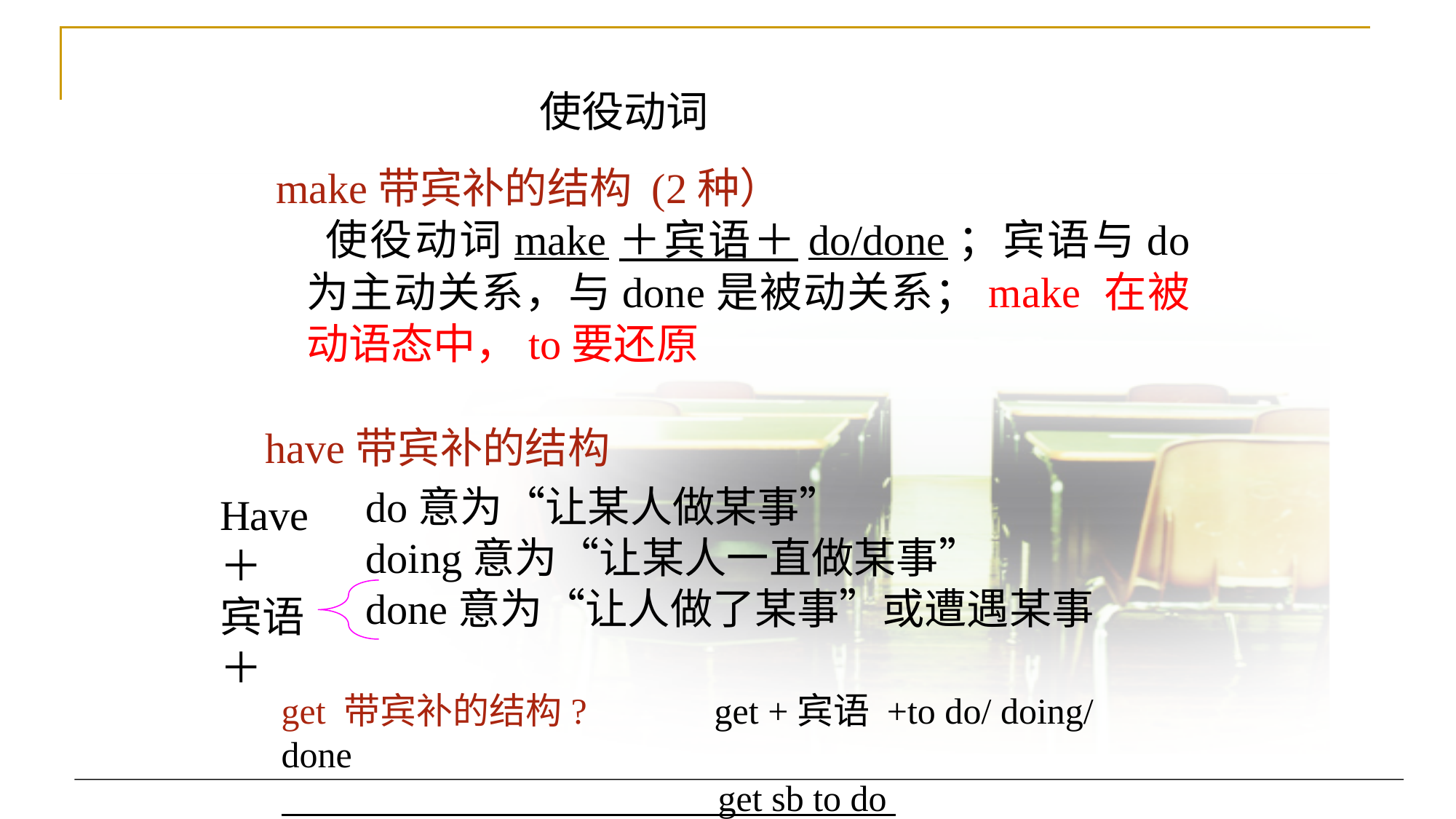

使役动词
 make带宾补的结构 (2种）
    使役动词make＋宾语＋do/done；宾语与do 为主动关系，与done是被动关系；make 在被动语态中，to要还原

have带宾补的结构

do意为“让某人做某事”
doing意为“让某人一直做某事”
done意为“让人做了某事”或遭遇某事
Have
＋
宾语
＋

get 带宾补的结构?              get +宾语 +to do/ doing/ done
                                                get sb to do